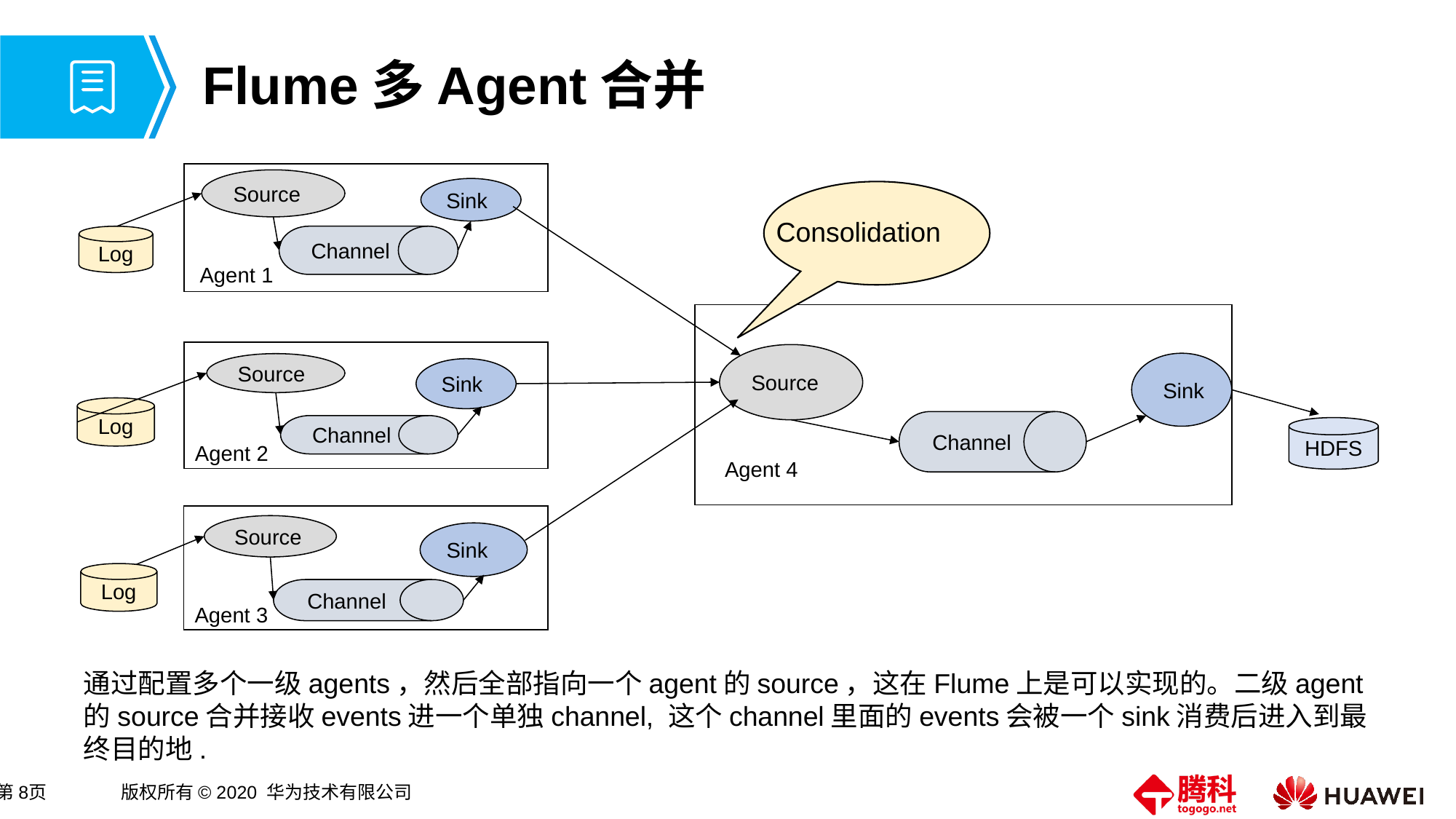

# Flume多Agent合并

Source
Sink

Consolidation
Log
Channel
Agent 1

Source
 Sink
Source
Sink
Log
Channel
Channel
HDFS
Agent 2
Agent 4

Source
Sink
Log
Channel
Agent 3
通过配置多个一级agents，然后全部指向一个agent的source，这在Flume上是可以实现的。二级agent的source合并接收events进一个单独channel, 这个channel里面的events会被一个sink消费后进入到最终目的地.